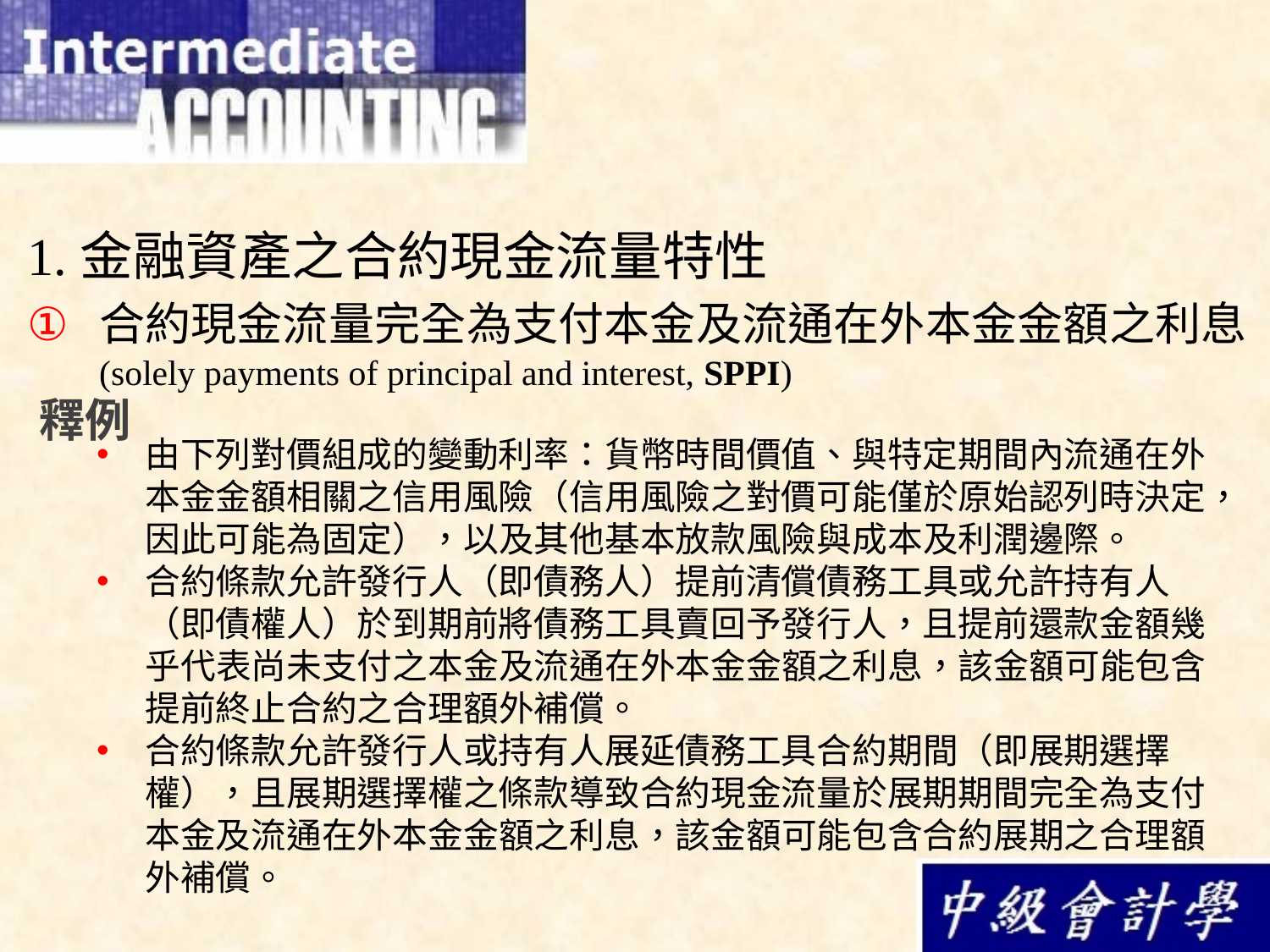

1.金融資產之合約現金流量特性
合約現金流量完全為支付本金及流通在外本金金額之利息(solely payments of principal and interest, SPPI)
釋例
由下列對價組成的變動利率：貨幣時間價值、與特定期間內流通在外本金金額相關之信用風險（信用風險之對價可能僅於原始認列時決定，因此可能為固定），以及其他基本放款風險與成本及利潤邊際。
合約條款允許發行人（即債務人）提前清償債務工具或允許持有人（即債權人）於到期前將債務工具賣回予發行人，且提前還款金額幾乎代表尚未支付之本金及流通在外本金金額之利息，該金額可能包含提前終止合約之合理額外補償。
合約條款允許發行人或持有人展延債務工具合約期間（即展期選擇權），且展期選擇權之條款導致合約現金流量於展期期間完全為支付本金及流通在外本金金額之利息，該金額可能包含合約展期之合理額外補償。